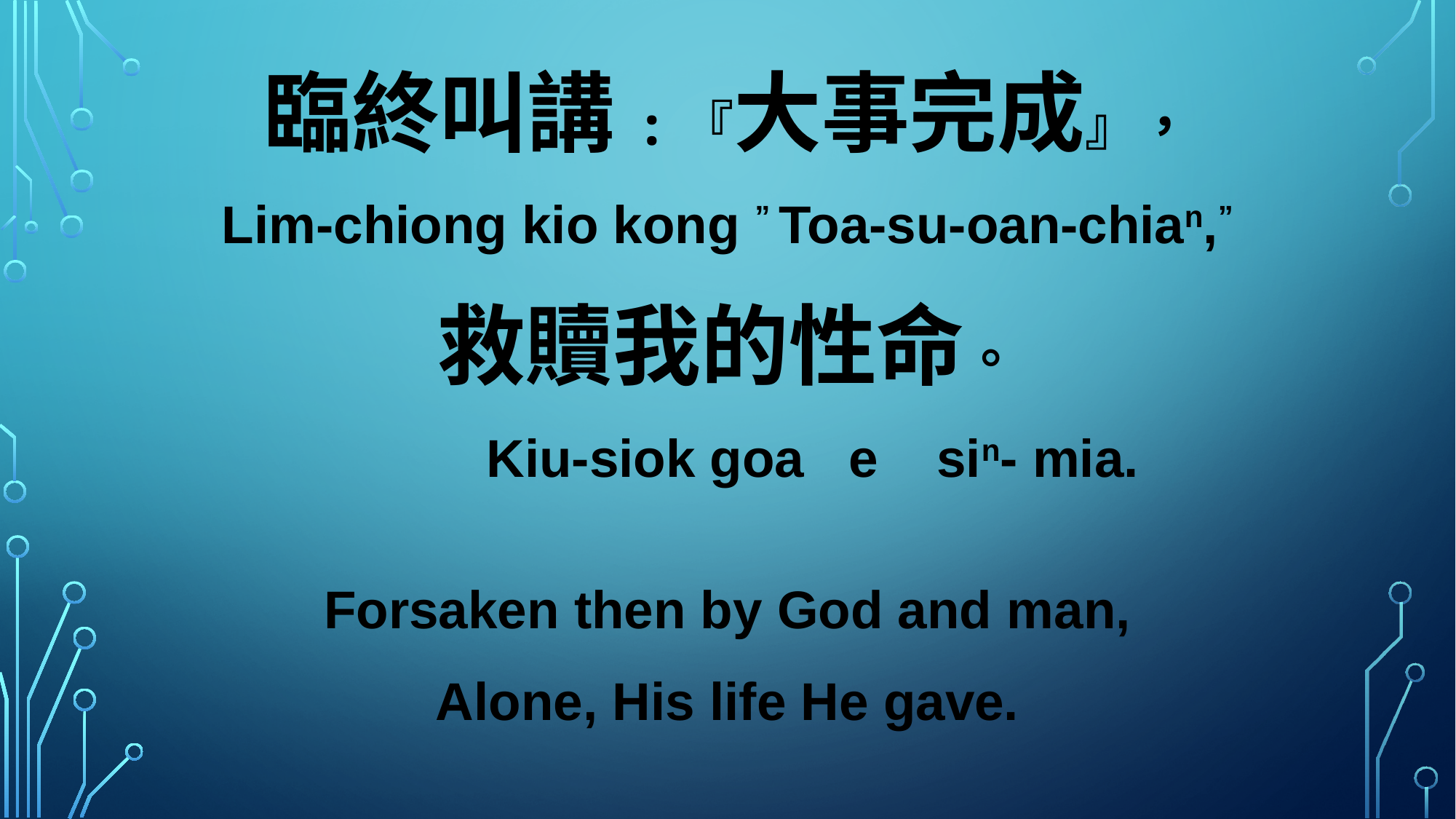

臨終叫講:『大事完成』，
Lim-chiong kio kong ” Toa-su-oan-chian,”
救贖我的性命。
                   Kiu-siok goa   e    sin- mia.

Forsaken then by God and man,
Alone, His life He gave.